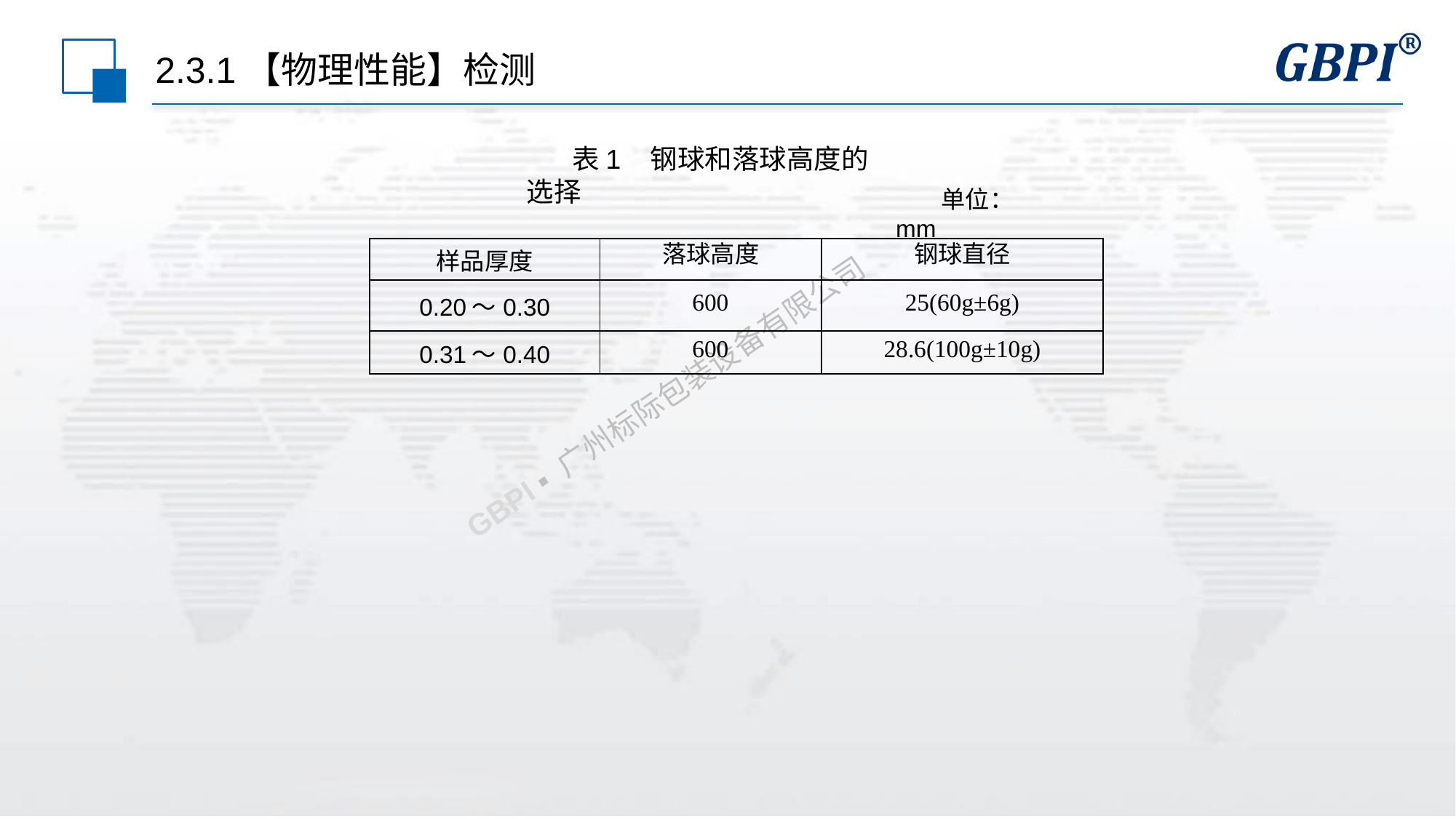

# 2.3.1【物理性能】检测
表1   钢球和落球高度的选择
单位：mm
| 样品厚度 | 落球高度 | 钢球直径 |
| --- | --- | --- |
| 0.20～0.30 | 600 | 25(60g±6g) |
| 0.31～0.40 | 600 | 28.6(100g±10g) |